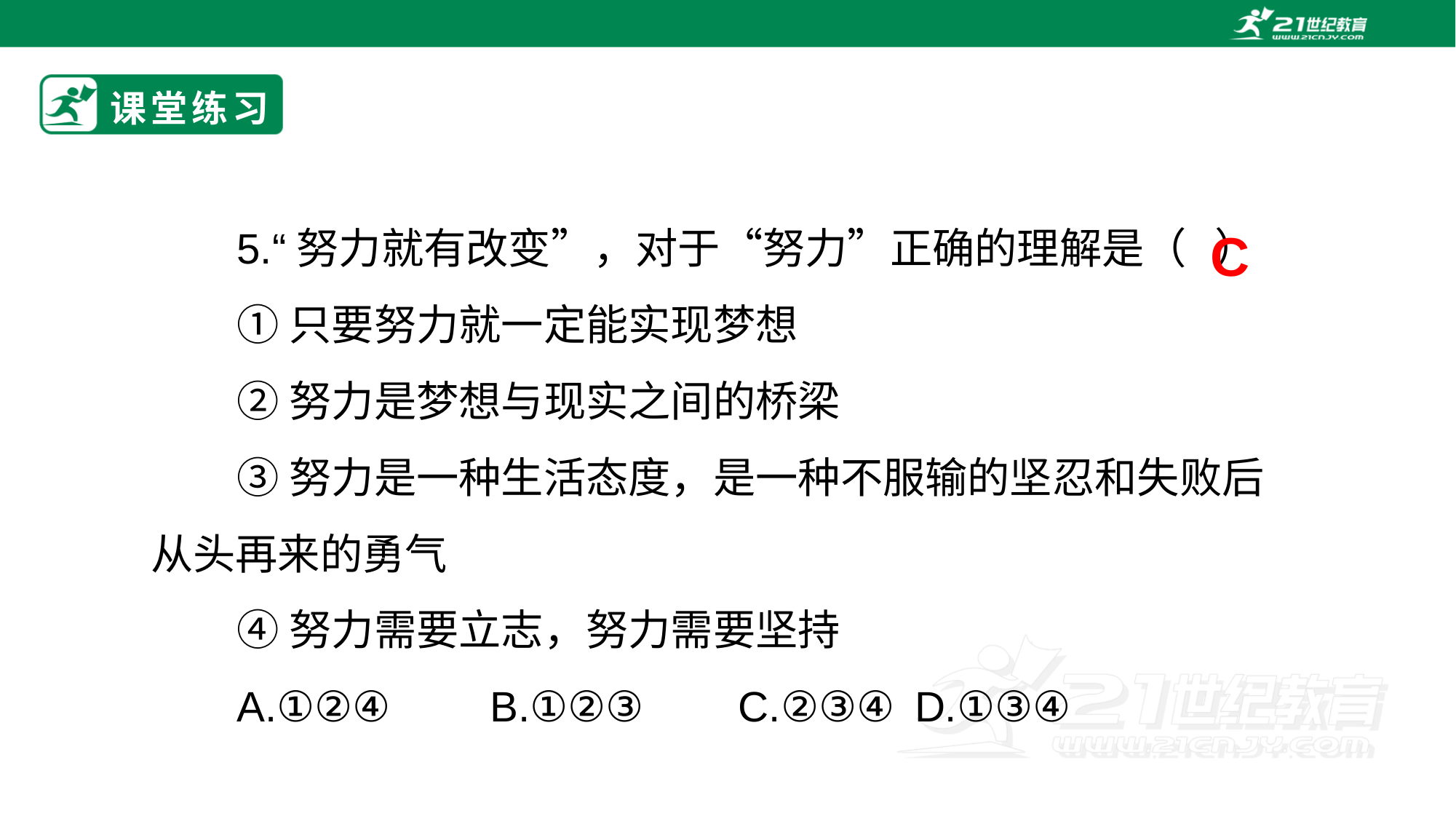

# 课堂练习
5.“努力就有改变”，对于“努力”正确的理解是（   ）
①只要努力就一定能实现梦想
②努力是梦想与现实之间的桥梁
③努力是一种生活态度，是一种不服输的坚忍和失败后从头再来的勇气
④努力需要立志，努力需要坚持
A.①②④	 B.①②③        C.②③④	D.①③④
C